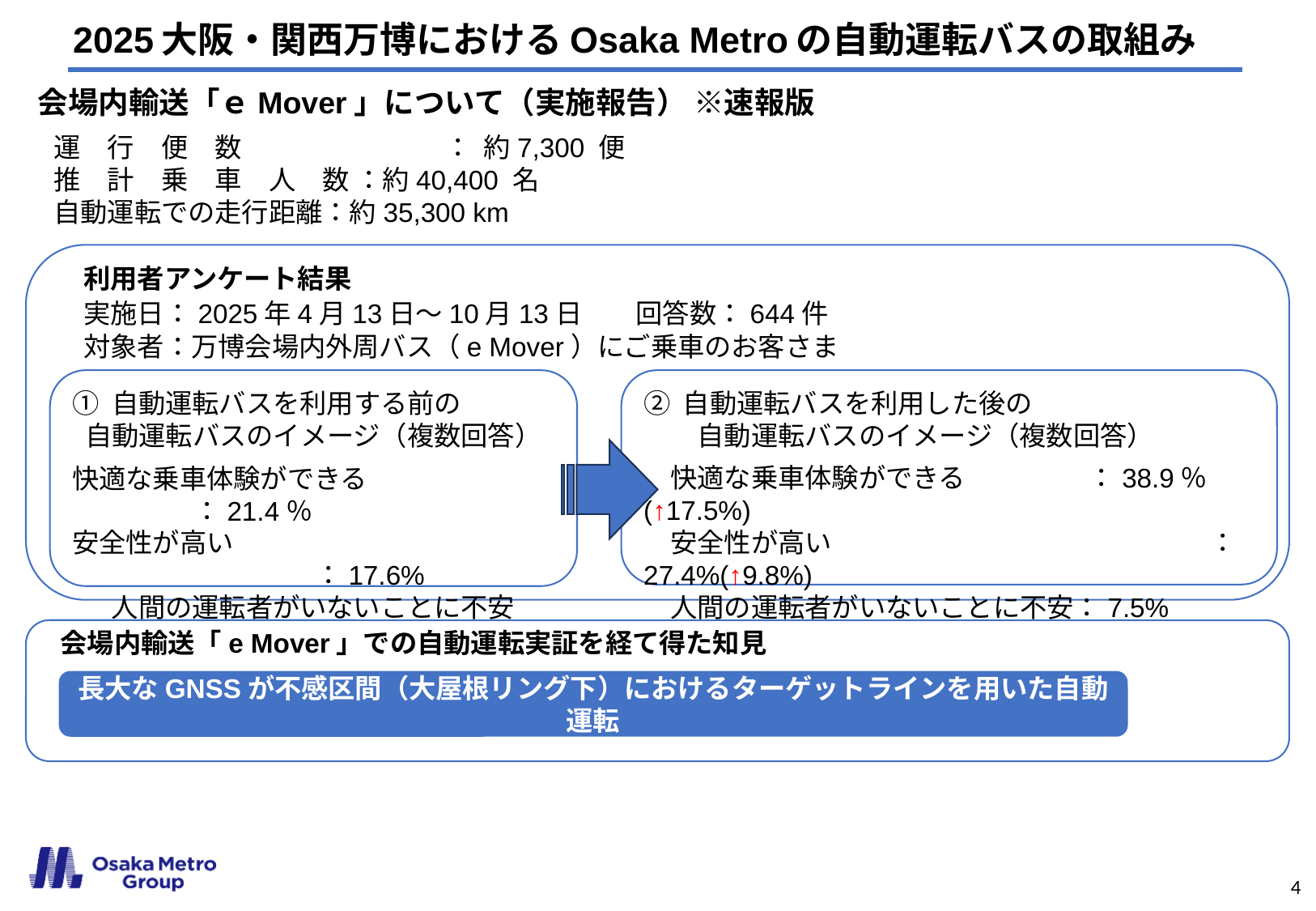

2025大阪・関西万博におけるOsaka Metroの自動運転バスの取組み
会場内輸送「ｅMover」について（実施報告） ※速報版
運　行　便　数		　：  約7,300 便
推　計　乗　車　人　数 ：約40,400 名
自動運転での走行距離：約35,300 km

利用者アンケート結果
実施日：2025年4月13日～10月13日　　回答数：644件
対象者：万博会場内外周バス（e Mover）にご乗車のお客さま
① 自動運転バスを利用する前の
自動運転バスのイメージ（複数回答）

快適な乗車体験ができる		：21.4％
安全性が高い				：17.6%
人間の運転者がいないことに不安	：18.6％
② 自動運転バスを利用した後の
　　自動運転バスのイメージ（複数回答）

　快適な乗車体験ができる	　　　：38.9％(↑17.5%)
　安全性が高い			　　　：27.4%(↑9.8%)
　人間の運転者がいないことに不安：7.5%(↓11.1%)

会場内輸送「e Mover」での自動運転実証を経て得た知見
長大なGNSSが不感区間（大屋根リング下）におけるターゲットラインを用いた自動運転
4